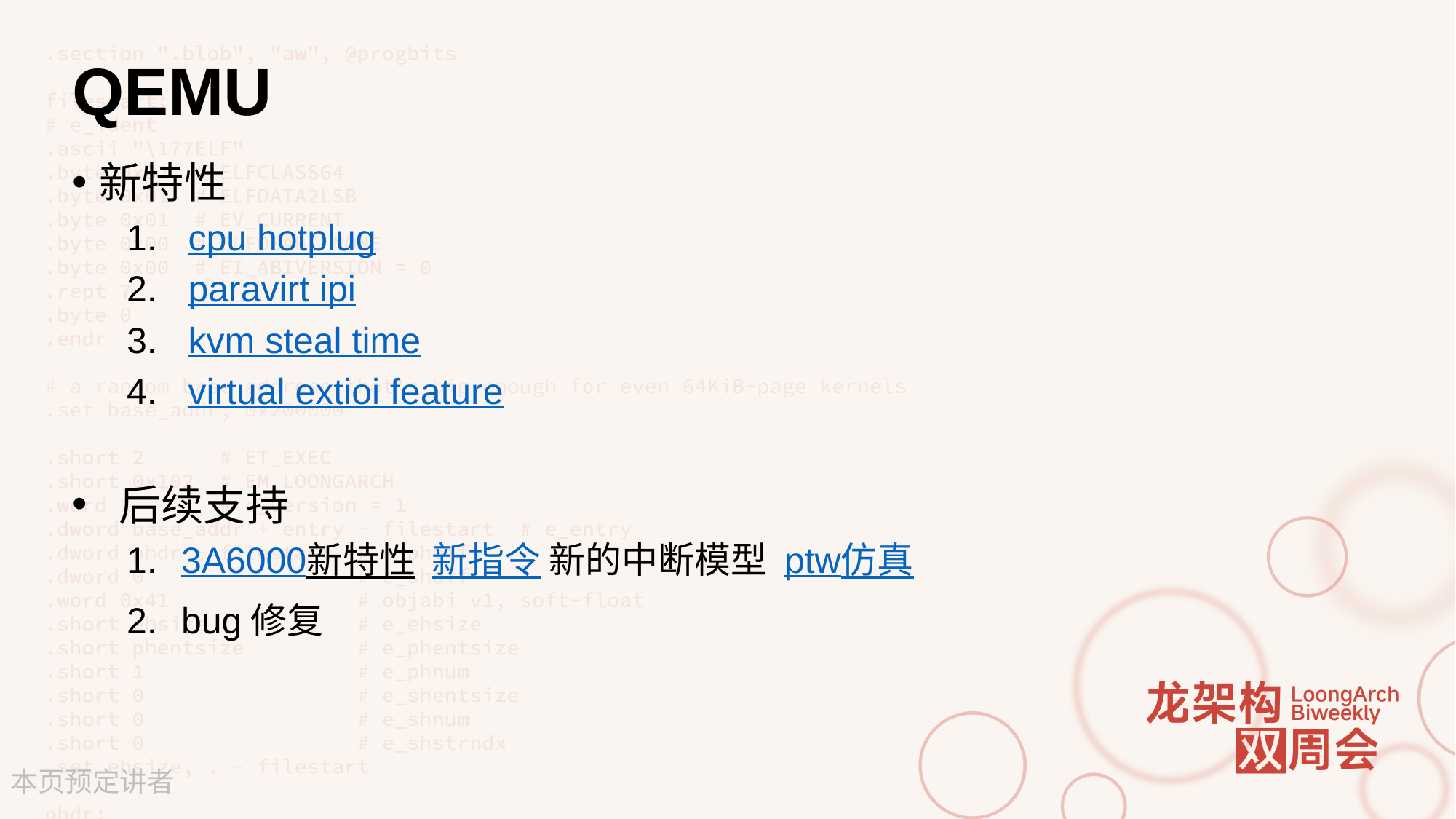

# QEMU
新特性
cpu hotplug
paravirt ipi
kvm steal time
virtual extioi feature

 后续支持
3A6000新特性  新指令 新的中断模型 ptw仿真
bug修复